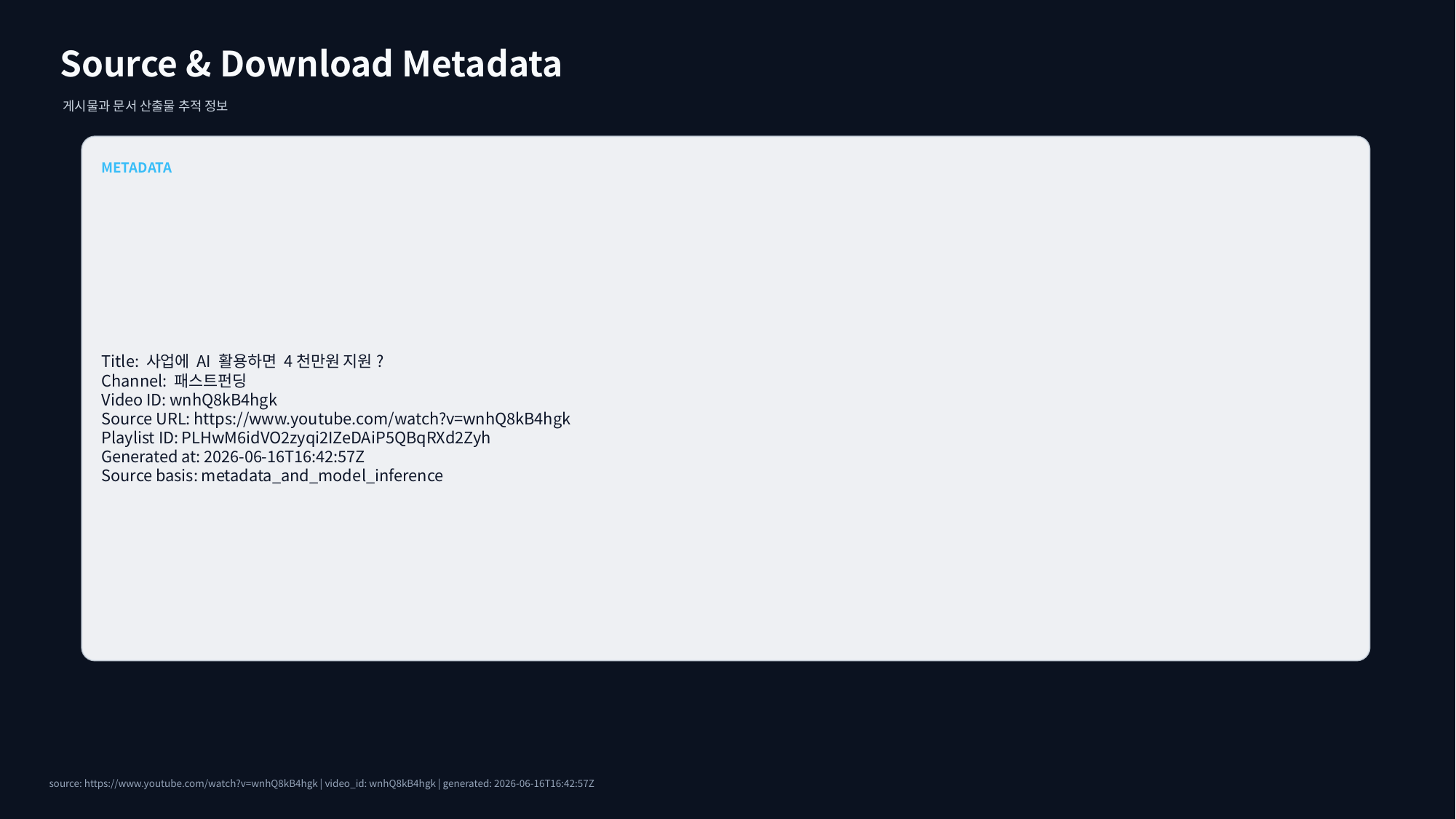

Source & Download Metadata
게시물과 문서 산출물 추적 정보

METADATA
Title: 사업에 AI 활용하면 4천만원 지원?
Channel: 패스트펀딩
Video ID: wnhQ8kB4hgk
Source URL: https://www.youtube.com/watch?v=wnhQ8kB4hgk
Playlist ID: PLHwM6idVO2zyqi2IZeDAiP5QBqRXd2Zyh
Generated at: 2026-06-16T16:42:57Z
Source basis: metadata_and_model_inference
source: https://www.youtube.com/watch?v=wnhQ8kB4hgk | video_id: wnhQ8kB4hgk | generated: 2026-06-16T16:42:57Z